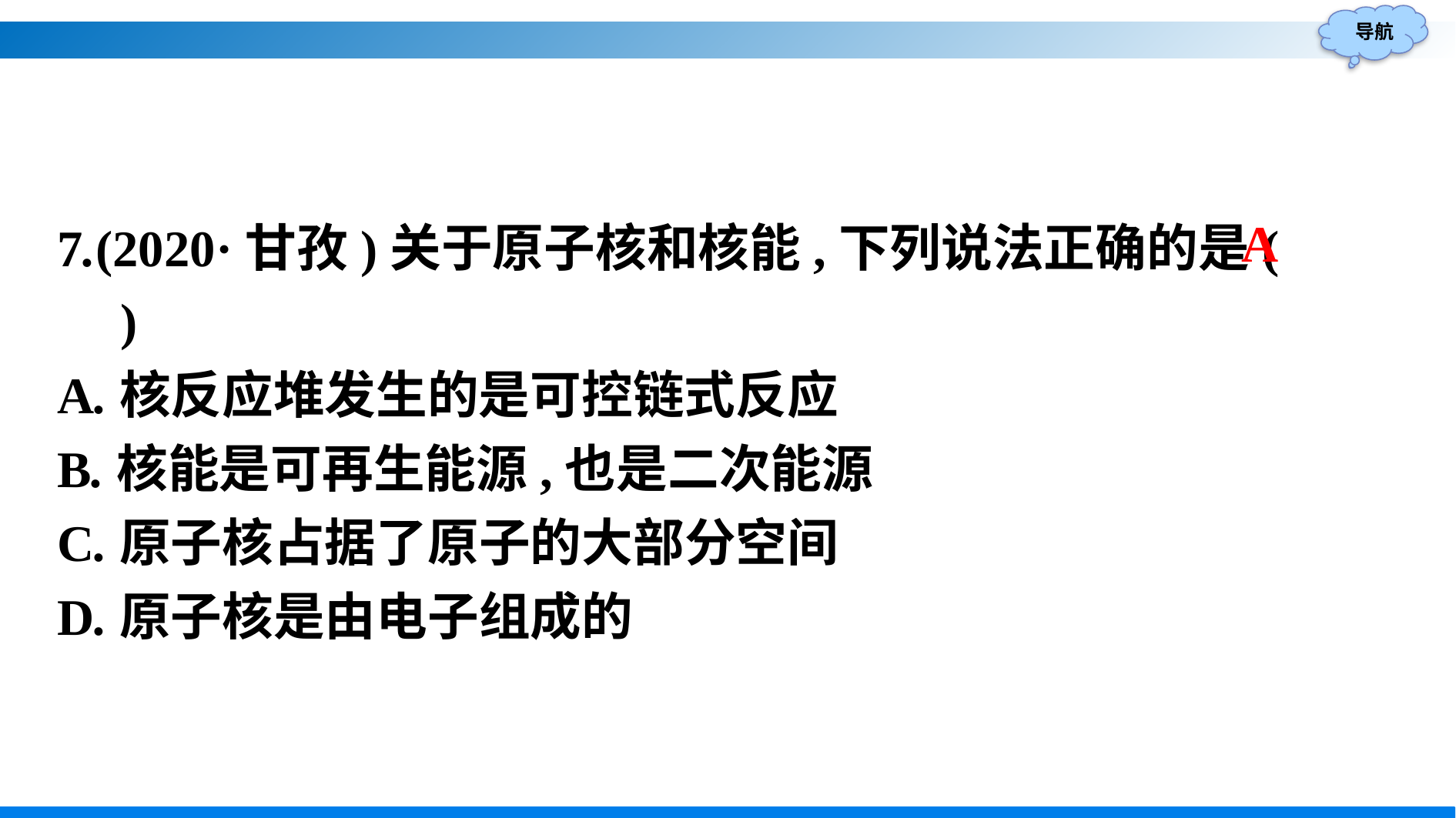

7.(2020·甘孜)关于原子核和核能,下列说法正确的是(　　)
A.核反应堆发生的是可控链式反应
B.核能是可再生能源,也是二次能源
C.原子核占据了原子的大部分空间
D.原子核是由电子组成的
A